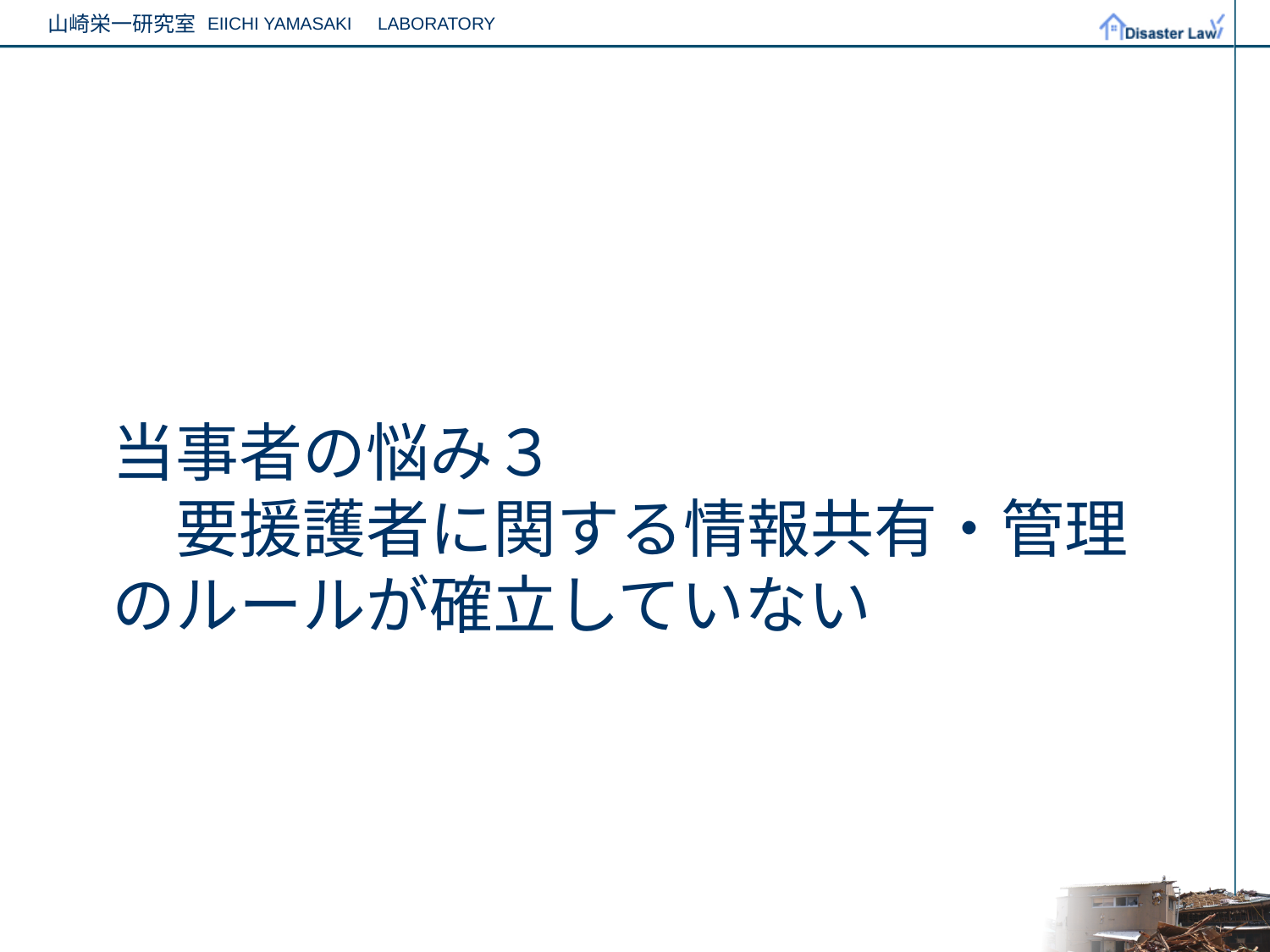

# 当事者の悩み３ 　要援護者に関する情報共有・管理のルールが確立していない